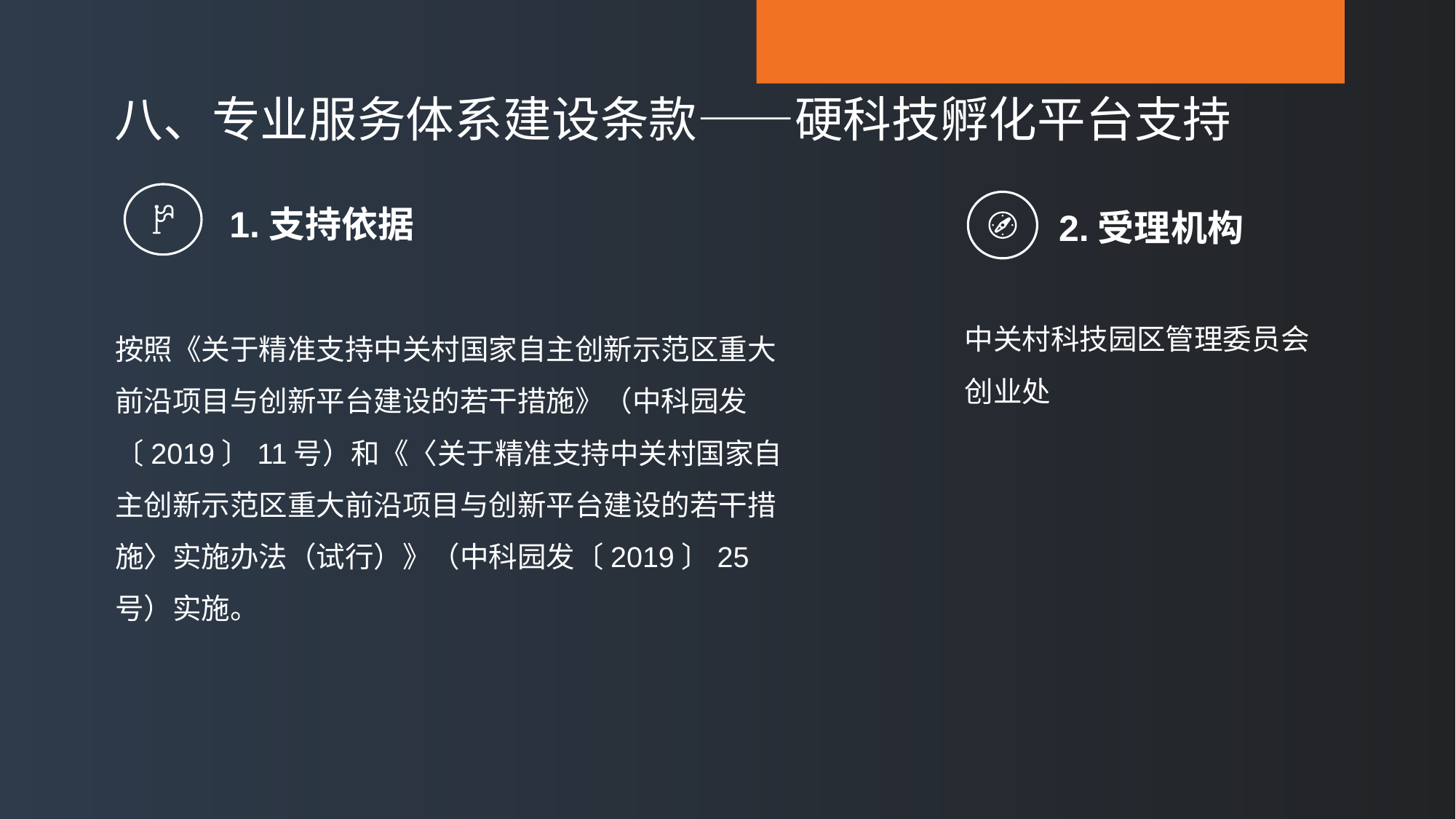

八、专业服务体系建设条款——硬科技孵化平台支持

1.支持依据
2.受理机构

中关村科技园区管理委员会
创业处
按照《关于精准支持中关村国家自主创新示范区重大前沿项目与创新平台建设的若干措施》（中科园发〔2019〕11号）和《〈关于精准支持中关村国家自主创新示范区重大前沿项目与创新平台建设的若干措施〉实施办法（试行）》（中科园发〔2019〕25号）实施。